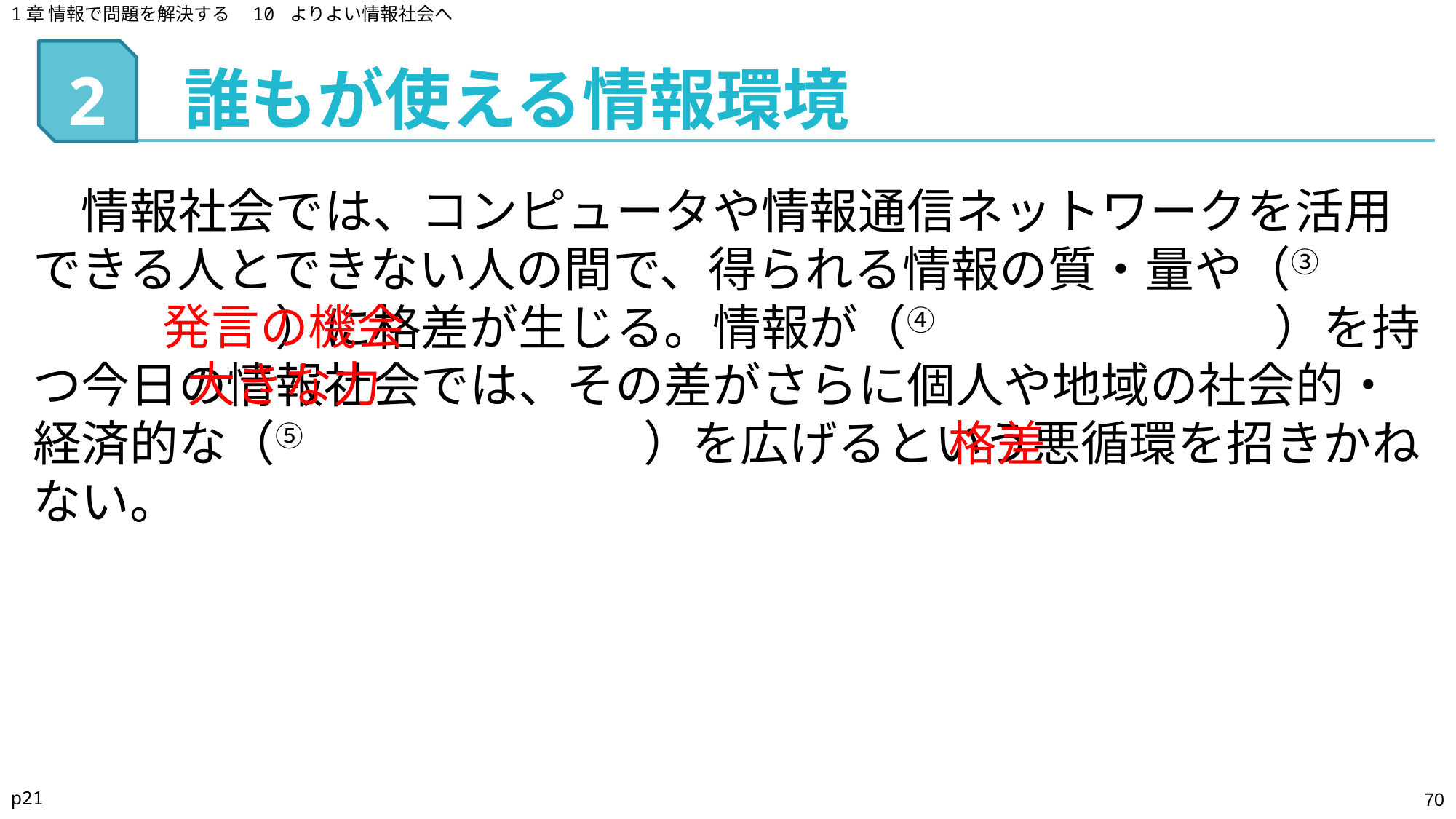

1章 情報で問題を解決する　10 よりよい情報社会へ
誰もが使える情報環境
# 2
　情報社会では、コンピュータや情報通信ネットワークを活用できる人とできない人の間で、得られる情報の質・量や（③　　　　　　　）に格差が生じる。情報が（④　　　　　　　）を持つ今日の情報社会では、その差がさらに個人や地域の社会的・経済的な（⑤　　　　　　　）を広げるという悪循環を招きかねない。
発言の機会
大きな力
格差
p21
70